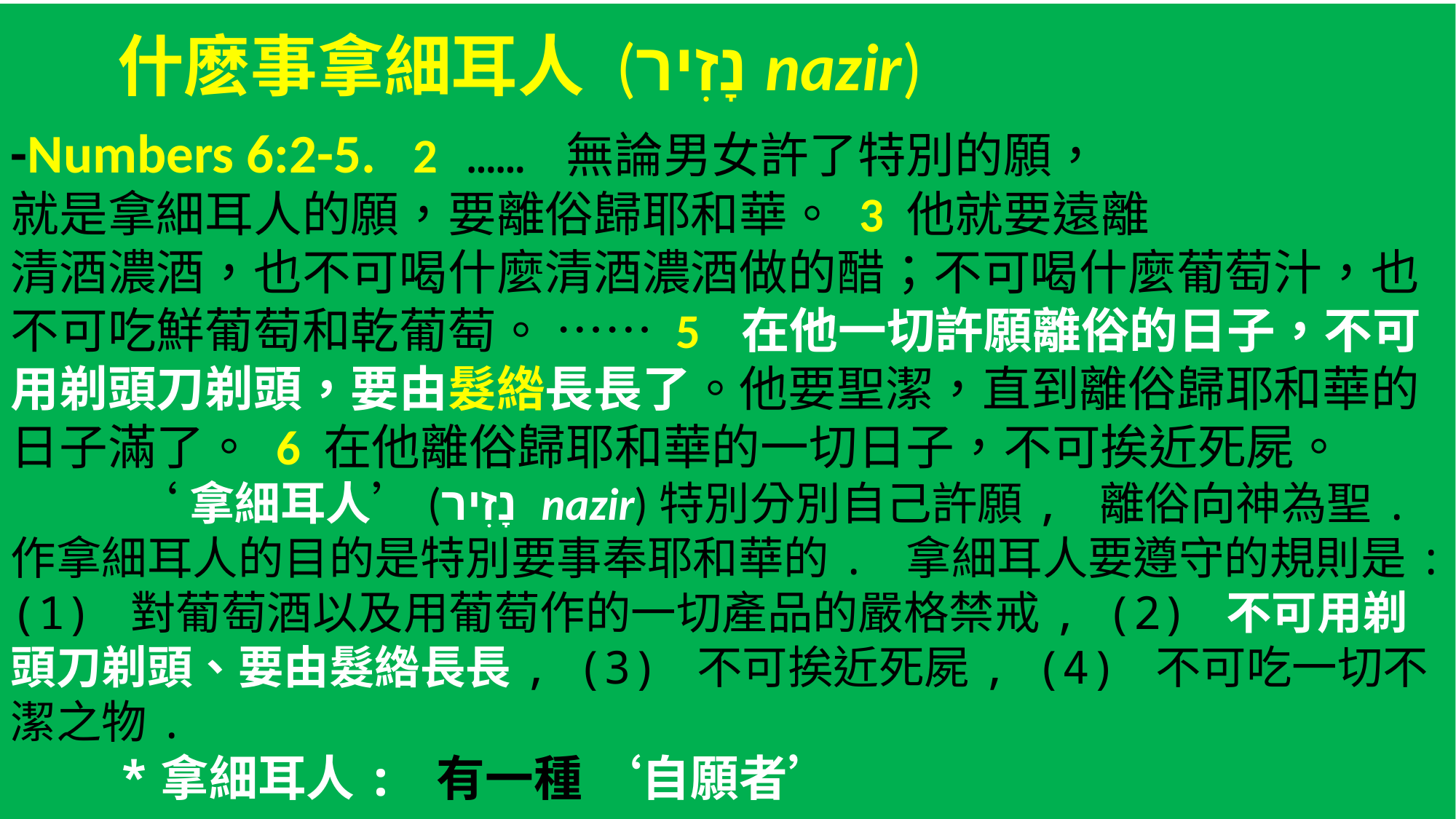

什麽事拿細耳人 (נָזִיר nazir)

-Numbers 6:2-5.   2 …… 無論男女許了特別的願，
就是拿細耳人的願，要離俗歸耶和華。 3 他就要遠離
清酒濃酒，也不可喝什麼清酒濃酒做的醋；不可喝什麼葡萄汁，也不可吃鮮葡萄和乾葡萄。 …… 5 在他一切許願離俗的日子，不可用剃頭刀剃頭，要由髮綹長長了。他要聖潔，直到離俗歸耶和華的日子滿了。 6 在他離俗歸耶和華的一切日子，不可挨近死屍。
            ‘拿細耳人’(נָזִיר  nazir)特別分別自己許願, 離俗向神為聖. 作拿細耳人的目的是特別要事奉耶和華的. 拿細耳人要遵守的規則是: (1) 對葡萄酒以及用葡萄作的一切產品的嚴格禁戒, (2) 不可用剃頭刀剃頭、要由髮綹長長, (3) 不可挨近死屍, (4) 不可吃一切不潔之物.
	*拿細耳人: 有一種 ‘自願者’